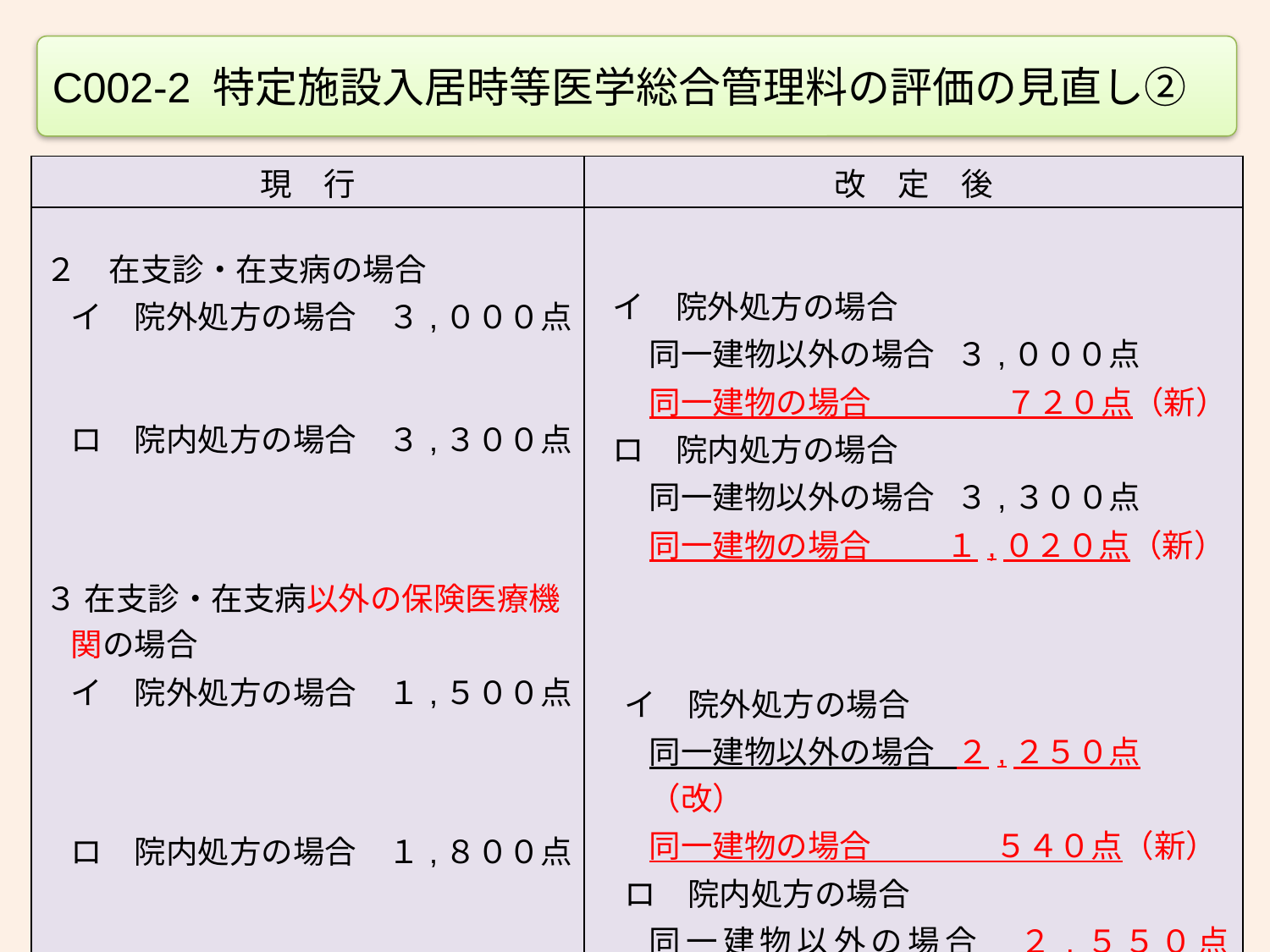

C002-2 特定施設入居時等医学総合管理料の評価の見直し②
| 現　行 | 改　定　後 |
| --- | --- |
| ２　在支診・在支病の場合 イ　院外処方の場合　３,０００点   ロ　院内処方の場合　３,３００点     ３ 在支診・在支病以外の保険医療機関の場合 イ　院外処方の場合　１,５００点   ロ　院内処方の場合　１,８００点 | イ　院外処方の場合 同一建物以外の場合 ３,０００点 同一建物の場合　　　　 ７２０点（新） ロ　院内処方の場合 同一建物以外の場合 ３,３００点 同一建物の場合　 １,０２０点（新）   イ　院外処方の場合 同一建物以外の場合 ２,２５０点（改） 同一建物の場合　　　 ５４０点（新） ロ　院内処方の場合 同一建物以外の場合 ２,５５０点（改） 同一建物の場合　　　 ８４０点（新） |
126